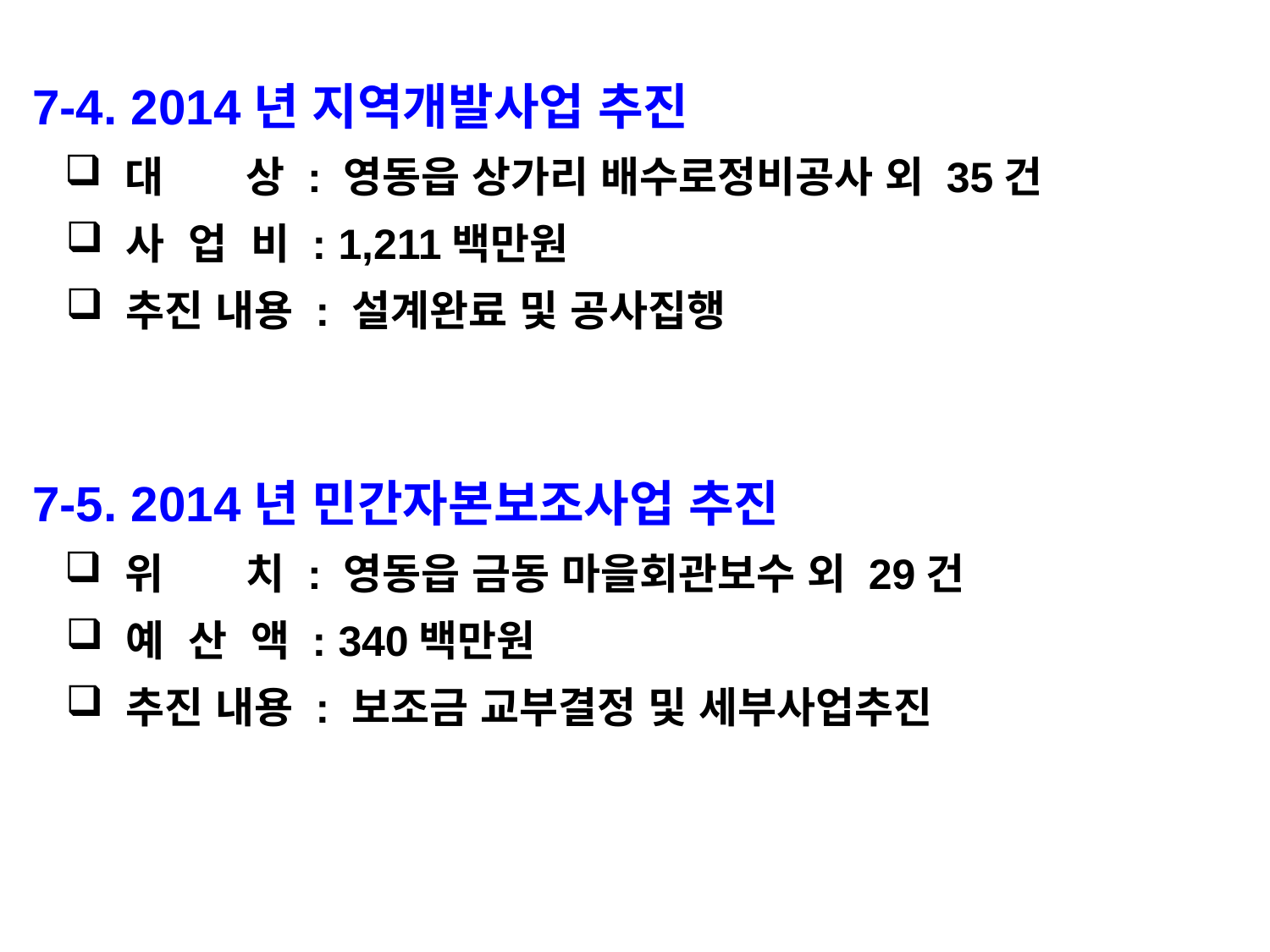

7-4. 2014년 지역개발사업 추진
 대       상 : 영동읍 상가리 배수로정비공사 외 35건
 사  업  비 : 1,211백만원
 추진 내용 : 설계완료 및 공사집행
7-5. 2014년 민간자본보조사업 추진
 위       치 : 영동읍 금동 마을회관보수 외 29건
 예  산  액 : 340백만원
 추진 내용 : 보조금 교부결정 및 세부사업추진